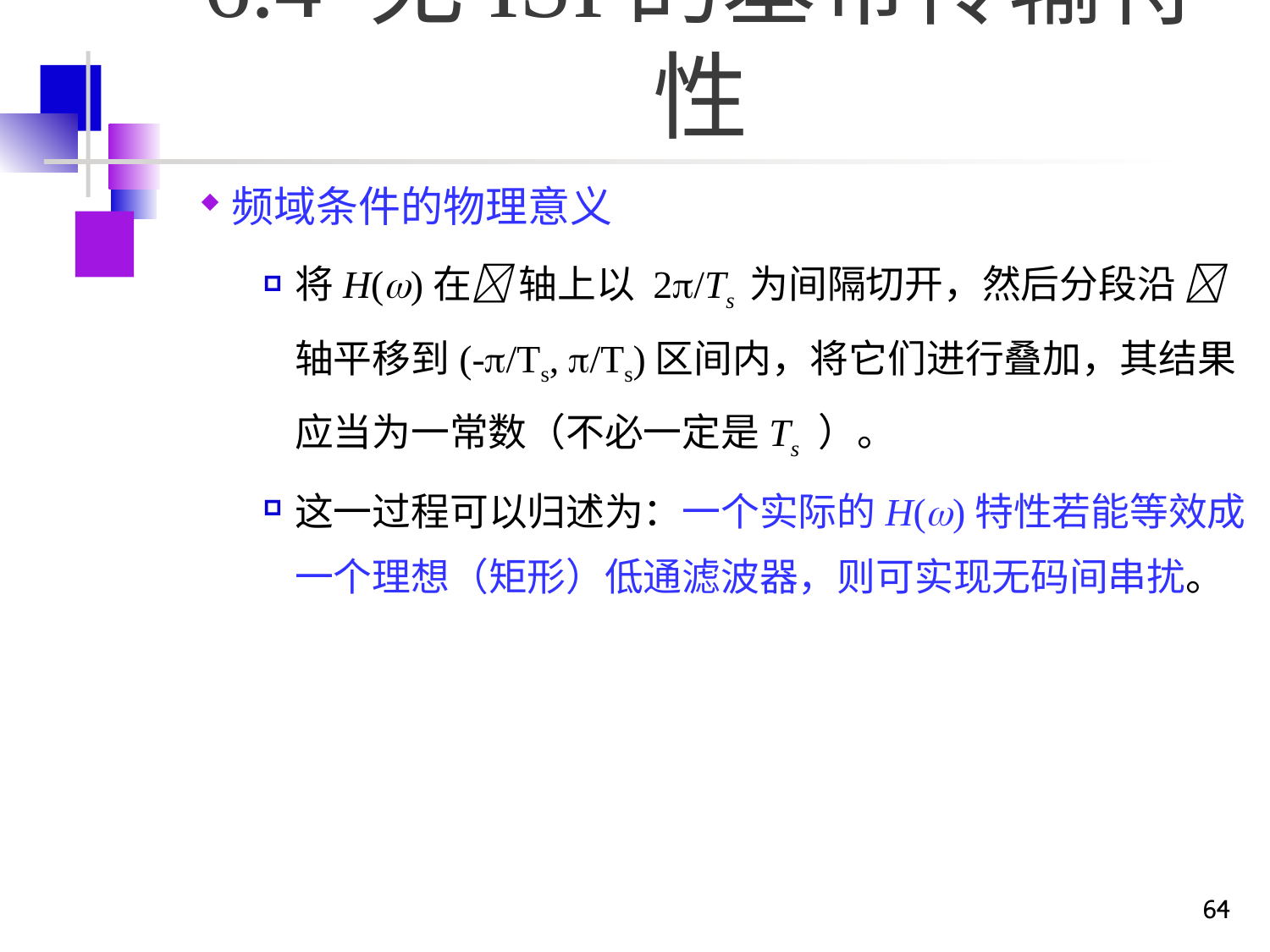

# 6.4 无ISI的基带传输特性
频域条件的物理意义
将H(ω)在ω 轴上以 2π/Ts 为间隔切开，然后分段沿 ω 轴平移到(-π/Ts, π/Ts)区间内，将它们进行叠加，其结果应当为一常数（不必一定是Ts ）。
这一过程可以归述为：一个实际的H(ω)特性若能等效成一个理想（矩形）低通滤波器，则可实现无码间串扰。
64